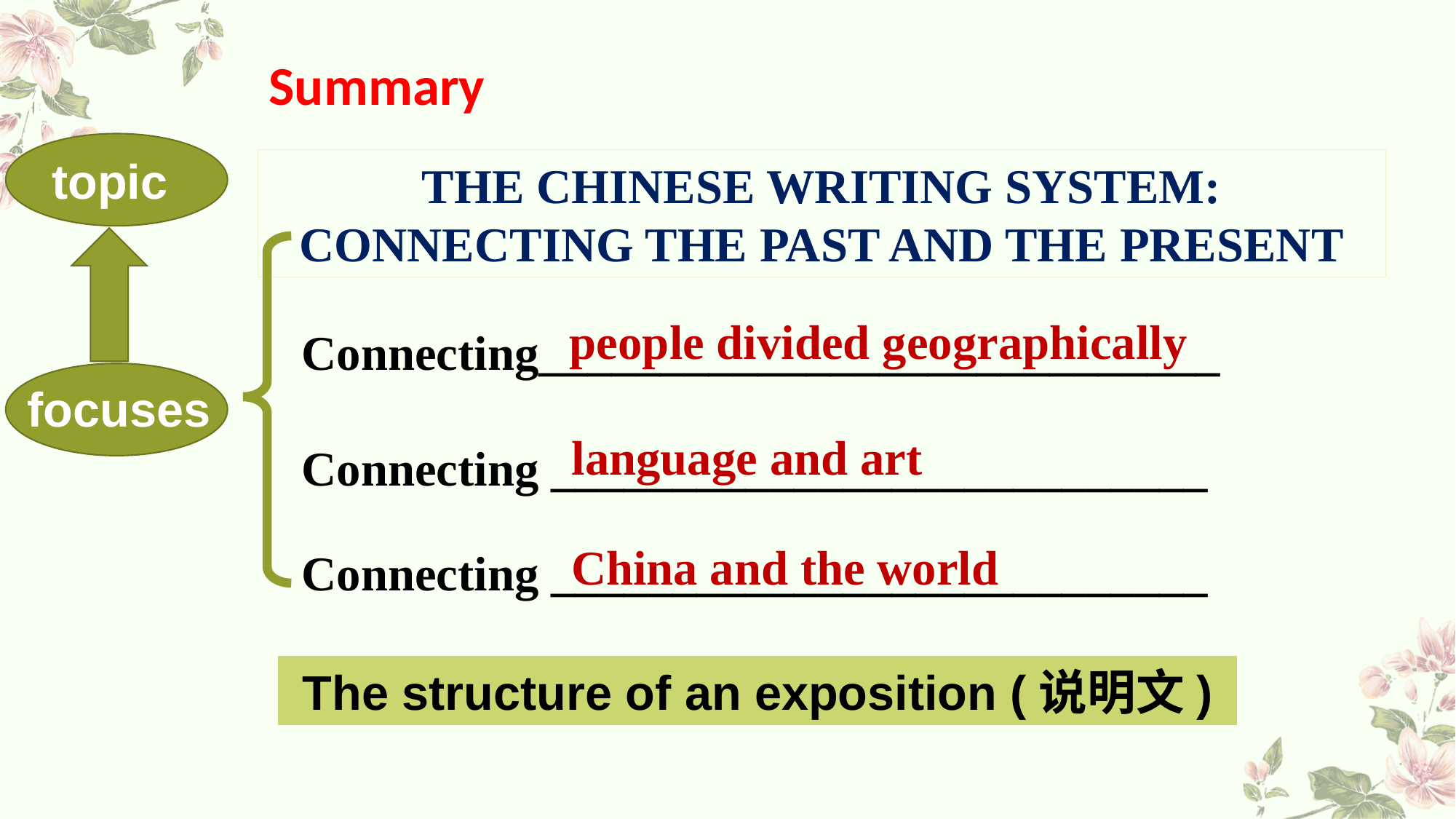

Summary
topic
THE CHINESE WRITING SYSTEM:
CONNECTING THE PAST AND THE PRESENT

  Connecting____________________________
people divided geographically

focuses
  Connecting ___________________________
 language and art
  Connecting ___________________________
China and the world
The structure of an exposition (说明文)